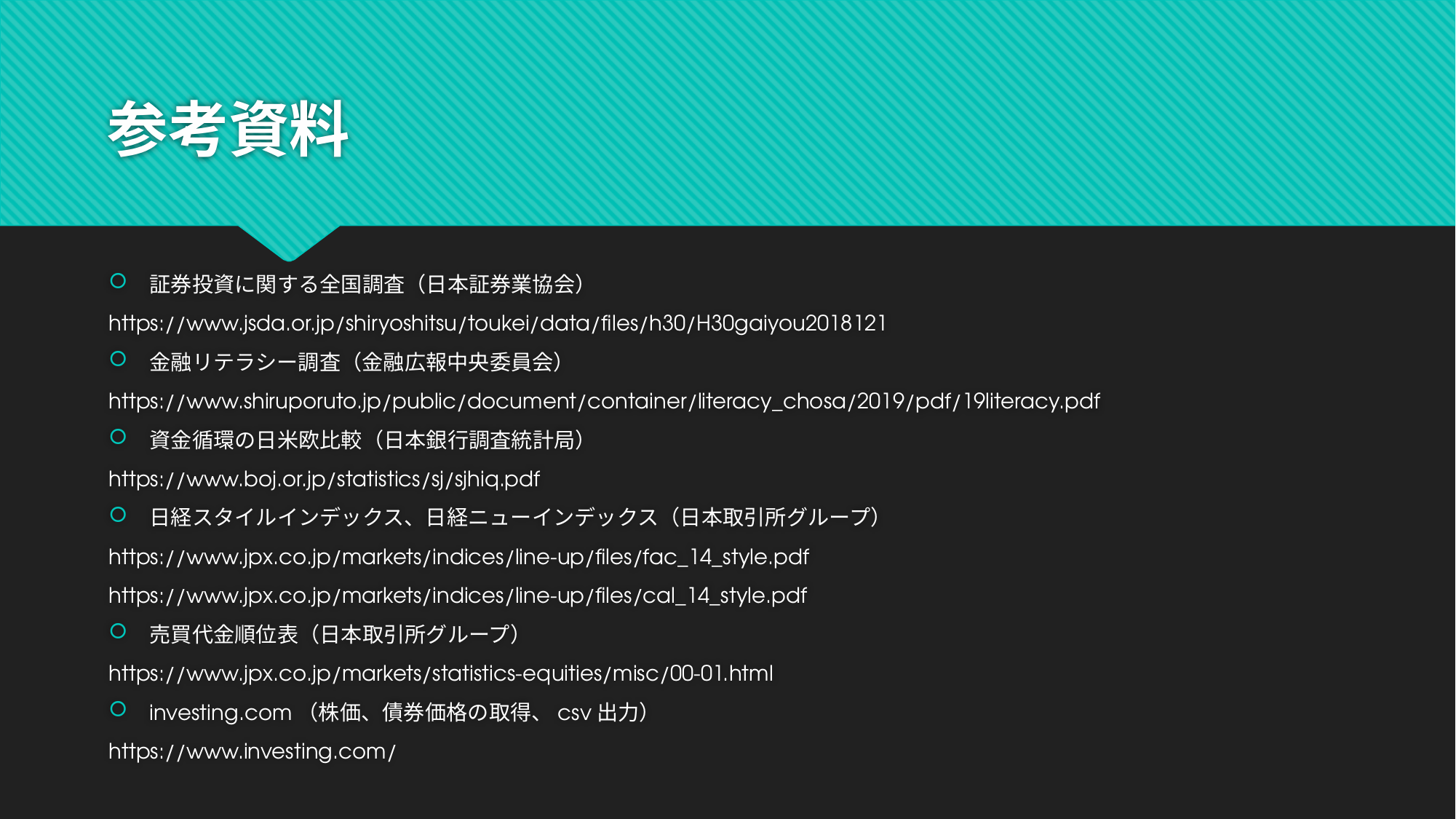

# 参考資料
証券投資に関する全国調査（日本証券業協会）
https://www.jsda.or.jp/shiryoshitsu/toukei/data/files/h30/H30gaiyou2018121
金融リテラシー調査（金融広報中央委員会）
https://www.shiruporuto.jp/public/document/container/literacy_chosa/2019/pdf/19literacy.pdf
資金循環の日米欧比較（日本銀行調査統計局）
https://www.boj.or.jp/statistics/sj/sjhiq.pdf
日経スタイルインデックス、日経ニューインデックス（日本取引所グループ）
https://www.jpx.co.jp/markets/indices/line-up/files/fac_14_style.pdf
https://www.jpx.co.jp/markets/indices/line-up/files/cal_14_style.pdf
売買代金順位表（日本取引所グループ）
https://www.jpx.co.jp/markets/statistics-equities/misc/00-01.html
investing.com（株価、債券価格の取得、csv出力）
https://www.investing.com/